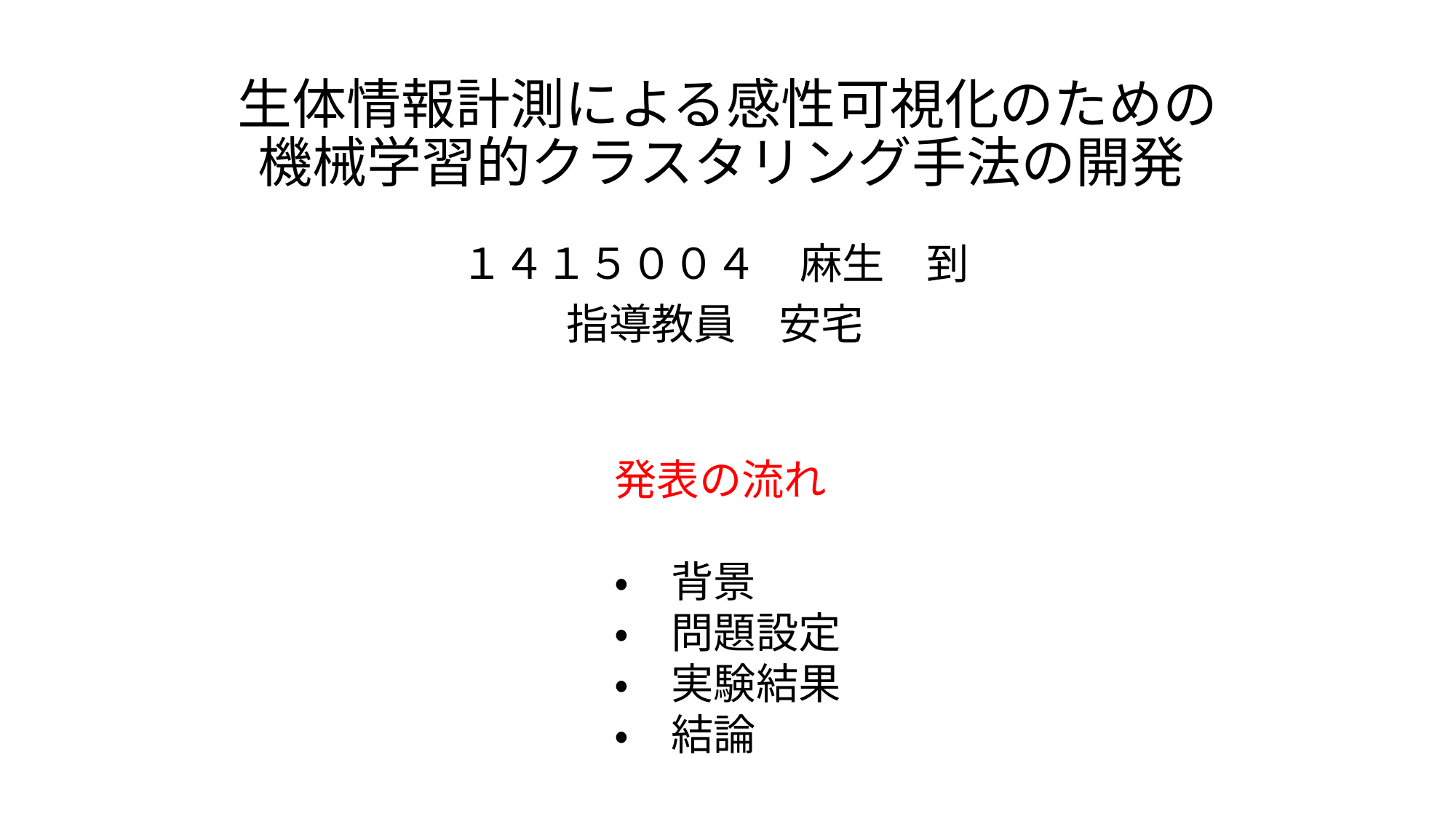

# 生体情報計測による感性可視化のための 機械学習的クラスタリング手法の開発
１４１５００４　麻生　到
指導教員　安宅
発表の流れ

・　背景
・　問題設定
・　実験結果
・　結論